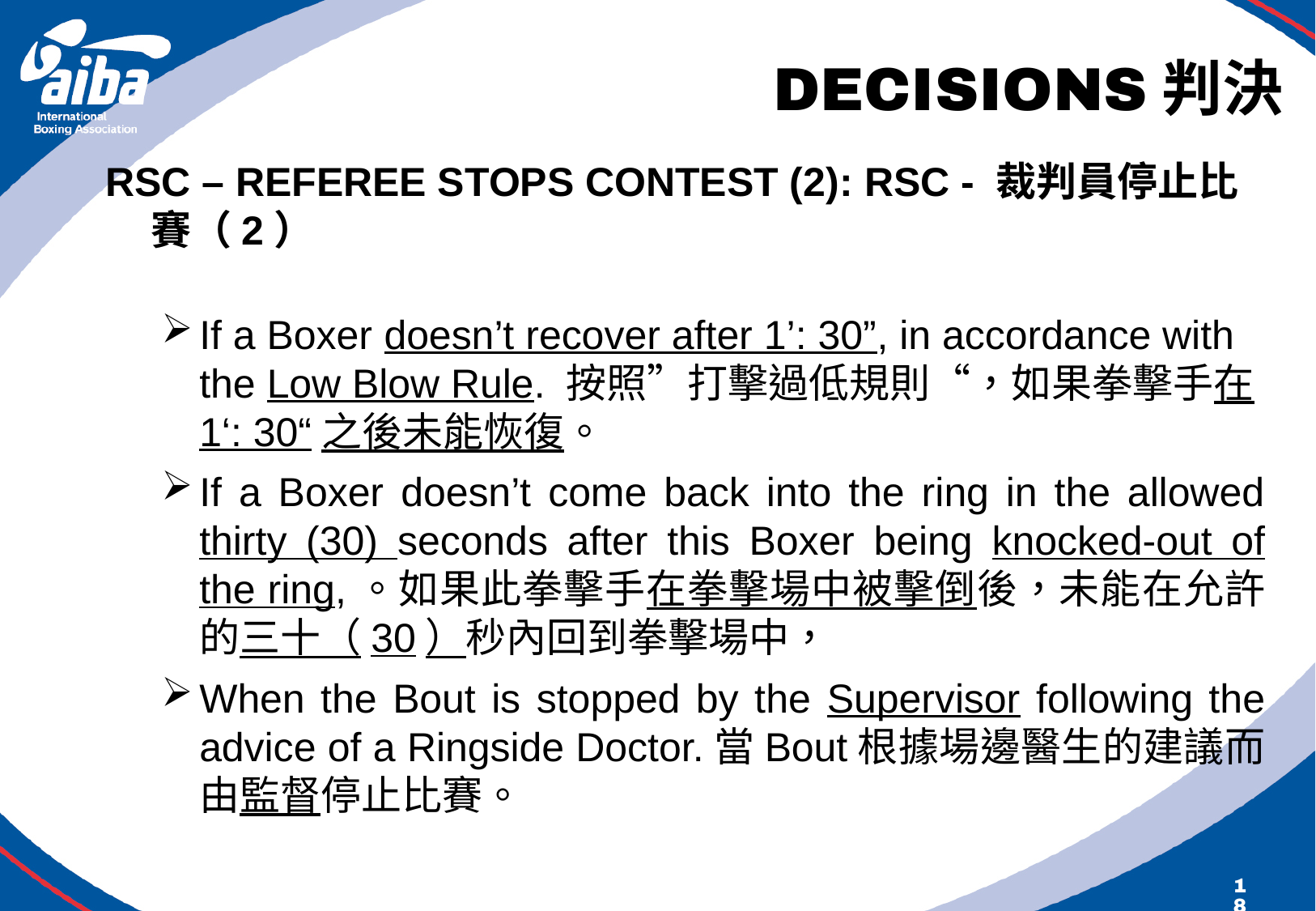

# DECISIONS判決
RSC – REFEREE STOPS CONTEST (2): RSC - 裁判員停止比賽（2）

If a Boxer doesn’t recover after 1’: 30”, in accordance with the Low Blow Rule. 按照”打擊過低規則“，如果拳擊手在1‘: 30“之後未能恢復。
If a Boxer doesn’t come back into the ring in the allowed thirty (30) seconds after this Boxer being knocked-out of the ring,。如果此拳擊手在拳擊場中被擊倒後，未能在允許的三十（30）秒內回到拳擊場中，
When the Bout is stopped by the Supervisor following the advice of a Ringside Doctor.當Bout根據場邊醫生的建議而由監督停止比賽。

181